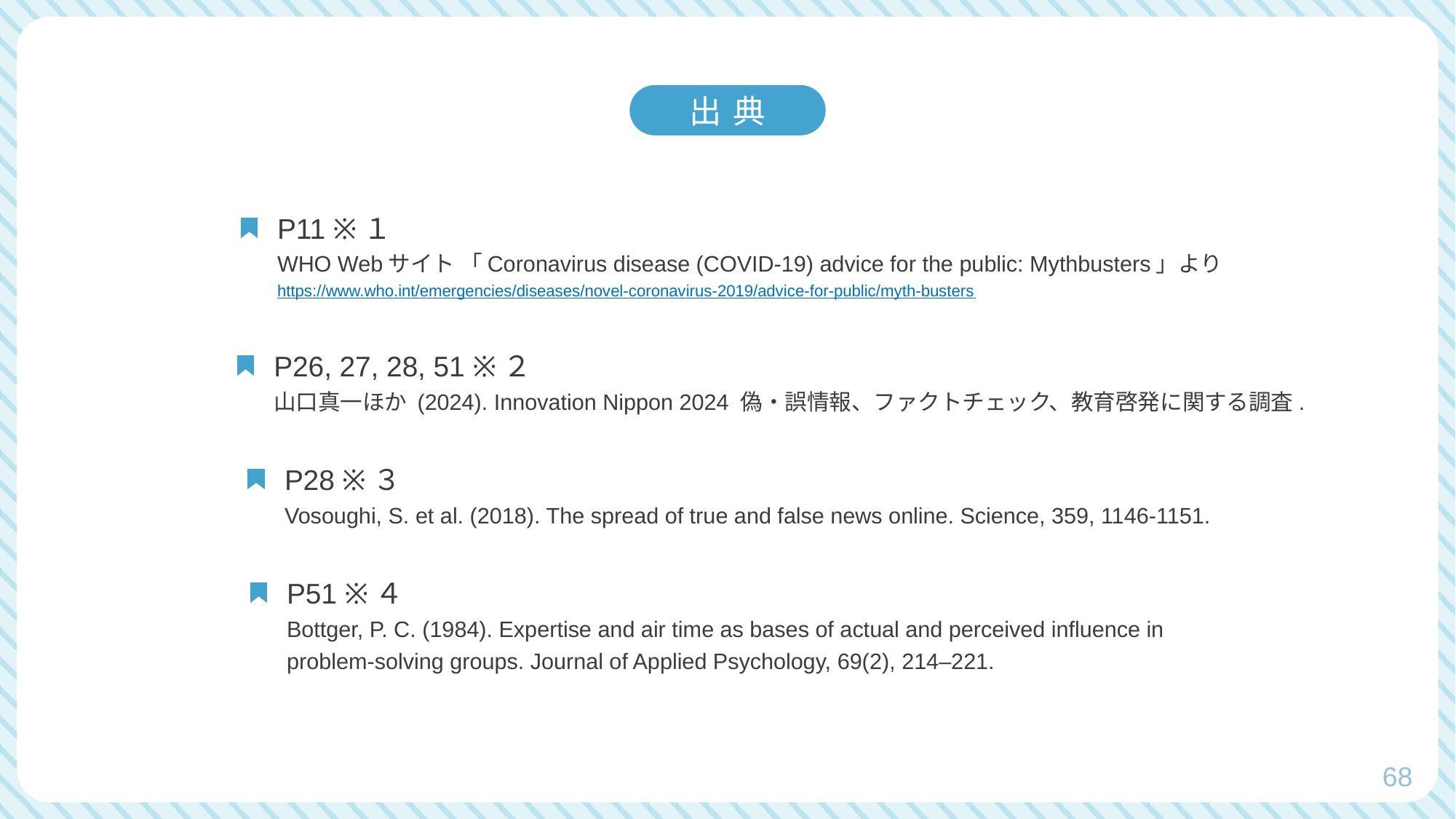

出 典
P11 ※１
WHO Webサイト 「Coronavirus disease (COVID-19) advice for the public: Mythbusters」より
https://www.who.int/emergencies/diseases/novel-coronavirus-2019/advice-for-public/myth-busters
P26, 27, 28, 51 ※２
山口真一ほか (2024). Innovation Nippon 2024 偽・誤情報、ファクトチェック、教育啓発に関する調査.
P28 ※３
Vosoughi, S. et al. (2018). The spread of true and false news online. Science, 359, 1146-1151.
P51 ※４
Bottger, P. C. (1984). Expertise and air time as bases of actual and perceived influence in
problem-solving groups. Journal of Applied Psychology, 69(2), 214–221.
68